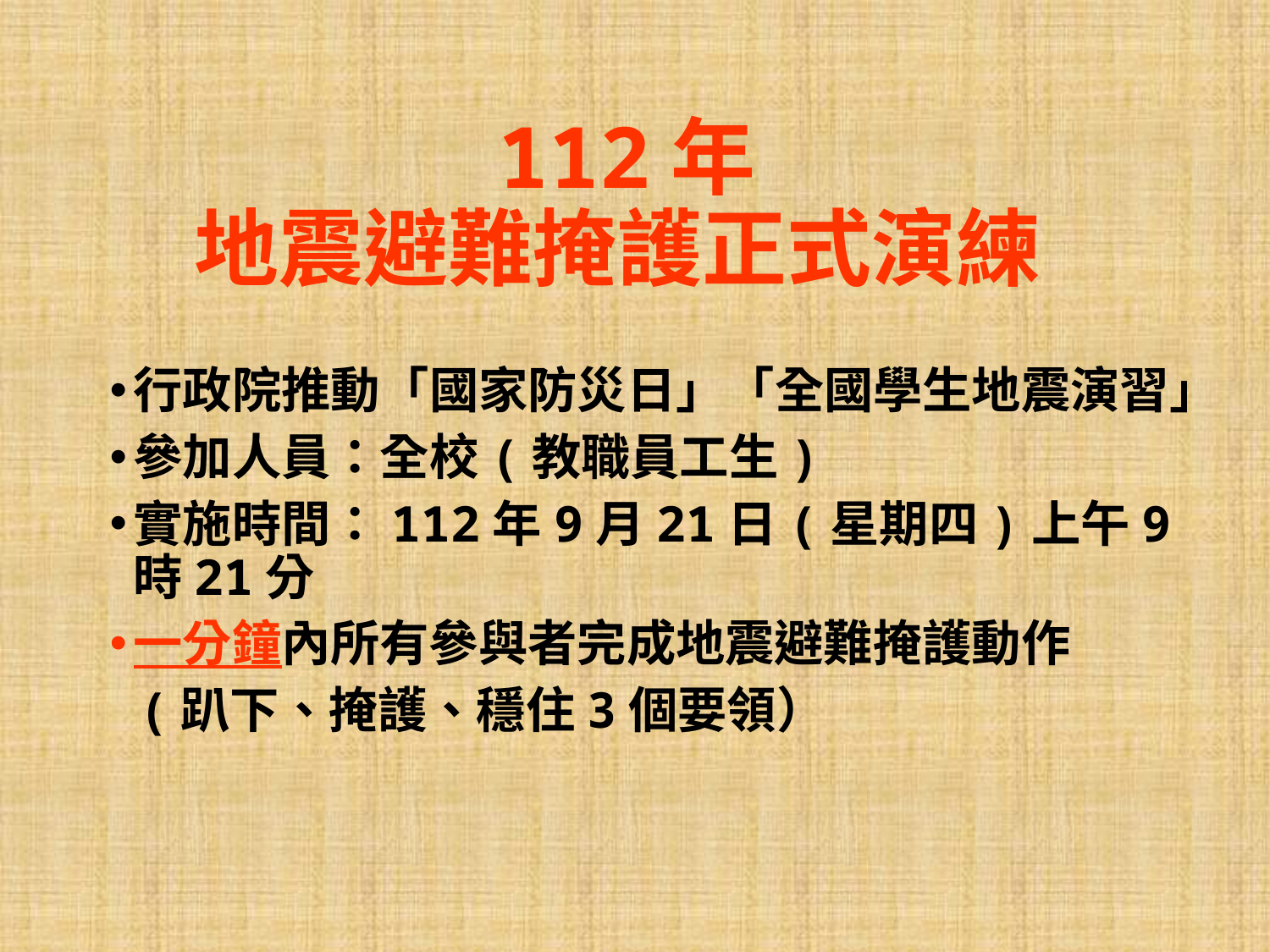

# 112年 地震避難掩護正式演練
行政院推動「國家防災日」「全國學生地震演習」
參加人員：全校(教職員工生)
實施時間：112年9月21日(星期四)上午9時21分
一分鐘內所有參與者完成地震避難掩護動作
 (趴下、掩護、穩住3個要領）